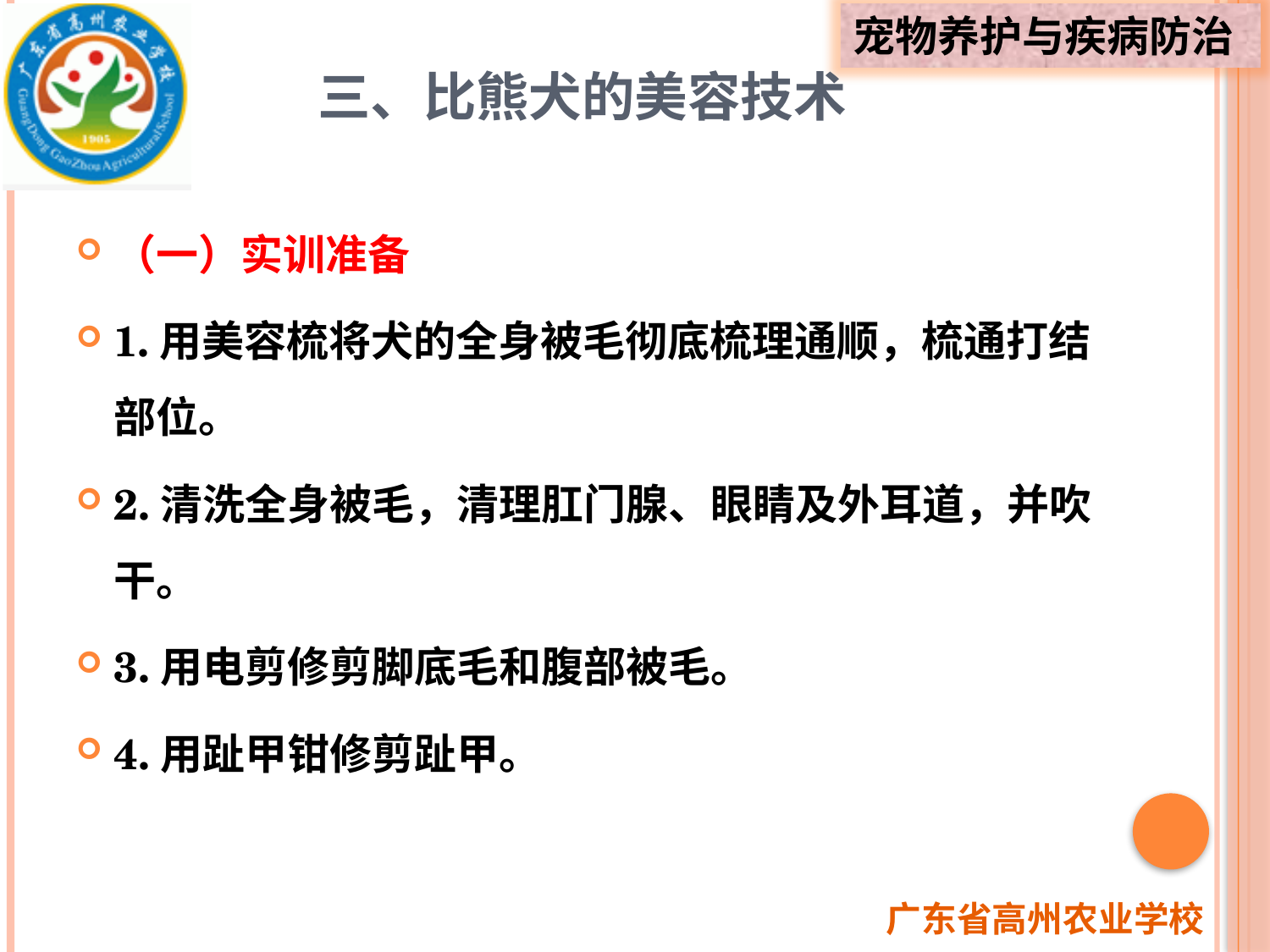

# 三、比熊犬的美容技术
（一）实训准备
1.用美容梳将犬的全身被毛彻底梳理通顺，梳通打结部位。
2.清洗全身被毛，清理肛门腺、眼睛及外耳道，并吹干。
3.用电剪修剪脚底毛和腹部被毛。
4.用趾甲钳修剪趾甲。